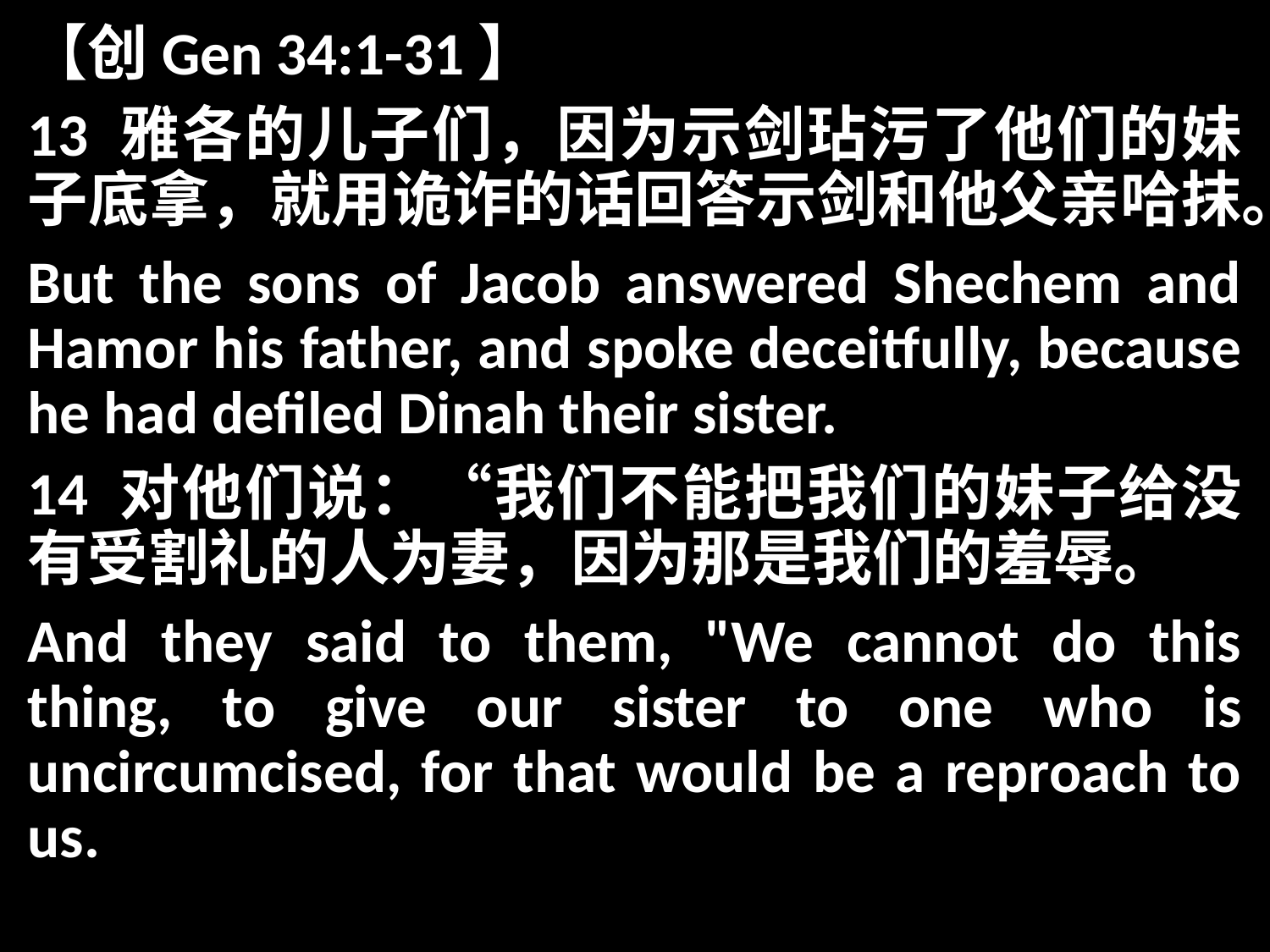

【创Gen 34:1-31】
13 雅各的儿子们，因为示剑玷污了他们的妹子底拿，就用诡诈的话回答示剑和他父亲哈抹。
But the sons of Jacob answered Shechem and Hamor his father, and spoke deceitfully, because he had defiled Dinah their sister.
14 对他们说：“我们不能把我们的妹子给没有受割礼的人为妻，因为那是我们的羞辱。
And they said to them, "We cannot do this thing, to give our sister to one who is uncircumcised, for that would be a reproach to us.